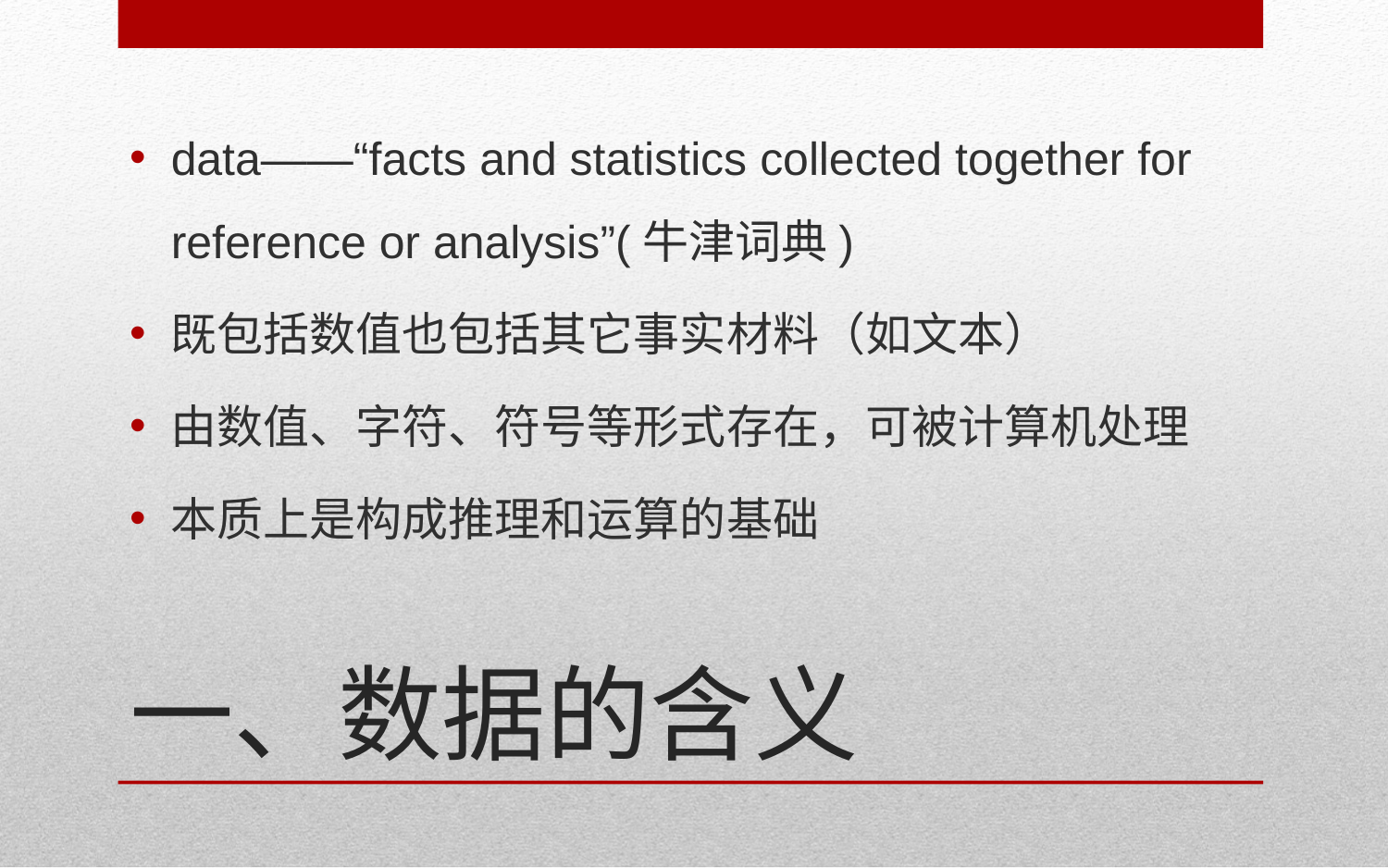

data——“facts and statistics collected together for reference or analysis”(牛津词典)
既包括数值也包括其它事实材料（如文本）
由数值、字符、符号等形式存在，可被计算机处理
本质上是构成推理和运算的基础

# 一、数据的含义